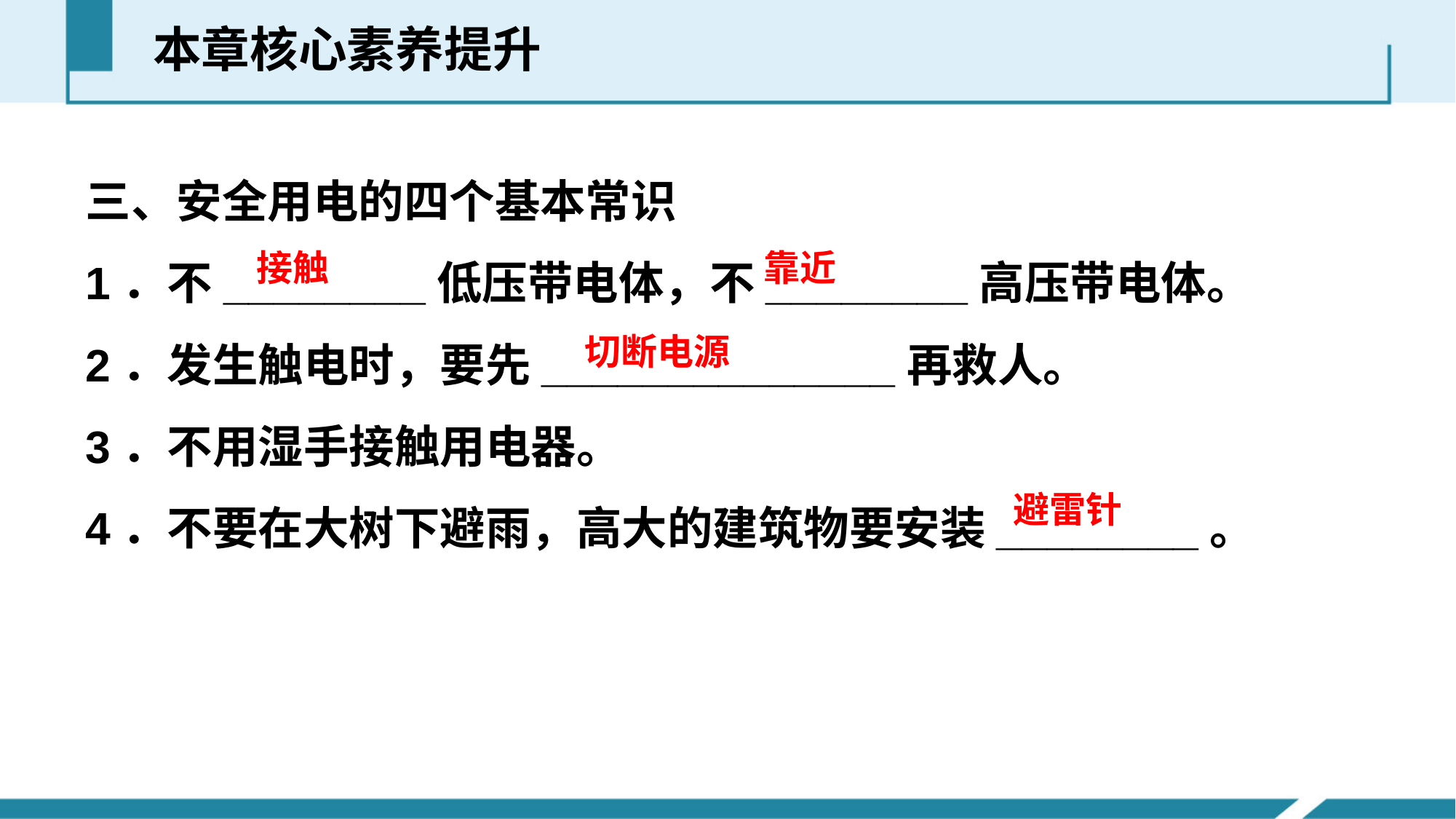

本章核心素养提升
三、安全用电的四个基本常识
1．不________低压带电体，不________高压带电体。
2．发生触电时，要先______________再救人。
3．不用湿手接触用电器。
4．不要在大树下避雨，高大的建筑物要安装________。
接触
靠近
切断电源
避雷针